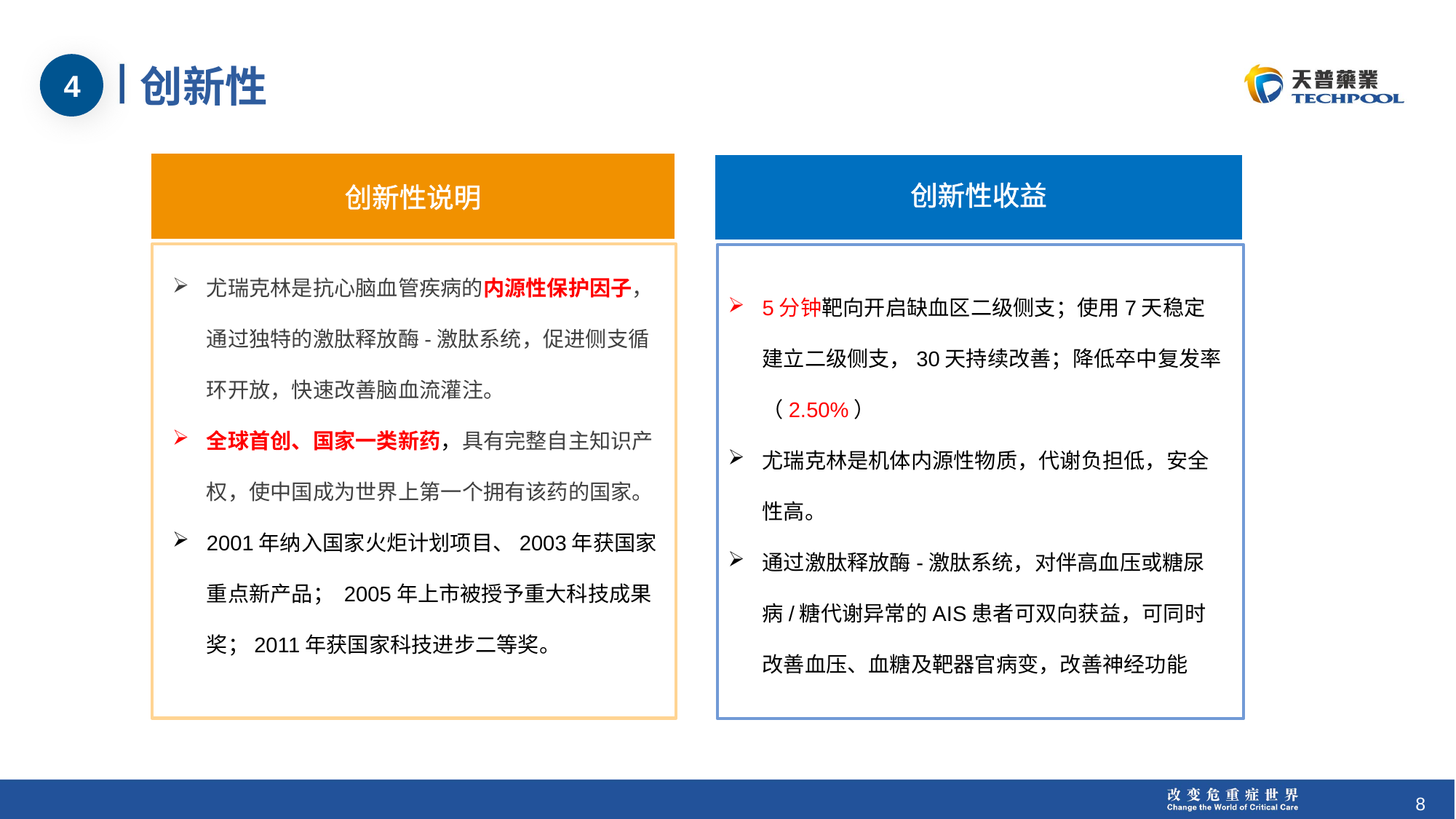

4
# 创新性

创新性说明

创新性收益
尤瑞克林是抗心脑血管疾病的内源性保护因子，通过独特的激肽释放酶-激肽系统，促进侧支循环开放，快速改善脑血流灌注。
全球首创、国家一类新药，具有完整自主知识产权，使中国成为世界上第一个拥有该药的国家。
2001年纳入国家火炬计划项目、2003年获国家重点新产品； 2005年上市被授予重大科技成果奖；2011年获国家科技进步二等奖。

5分钟靶向开启缺血区二级侧支；使用7天稳定建立二级侧支，30天持续改善；降低卒中复发率（2.50%）
尤瑞克林是机体内源性物质，代谢负担低，安全性高。
通过激肽释放酶-激肽系统，对伴高血压或糖尿病/糖代谢异常的AIS患者可双向获益，可同时改善血压、血糖及靶器官病变，改善神经功能